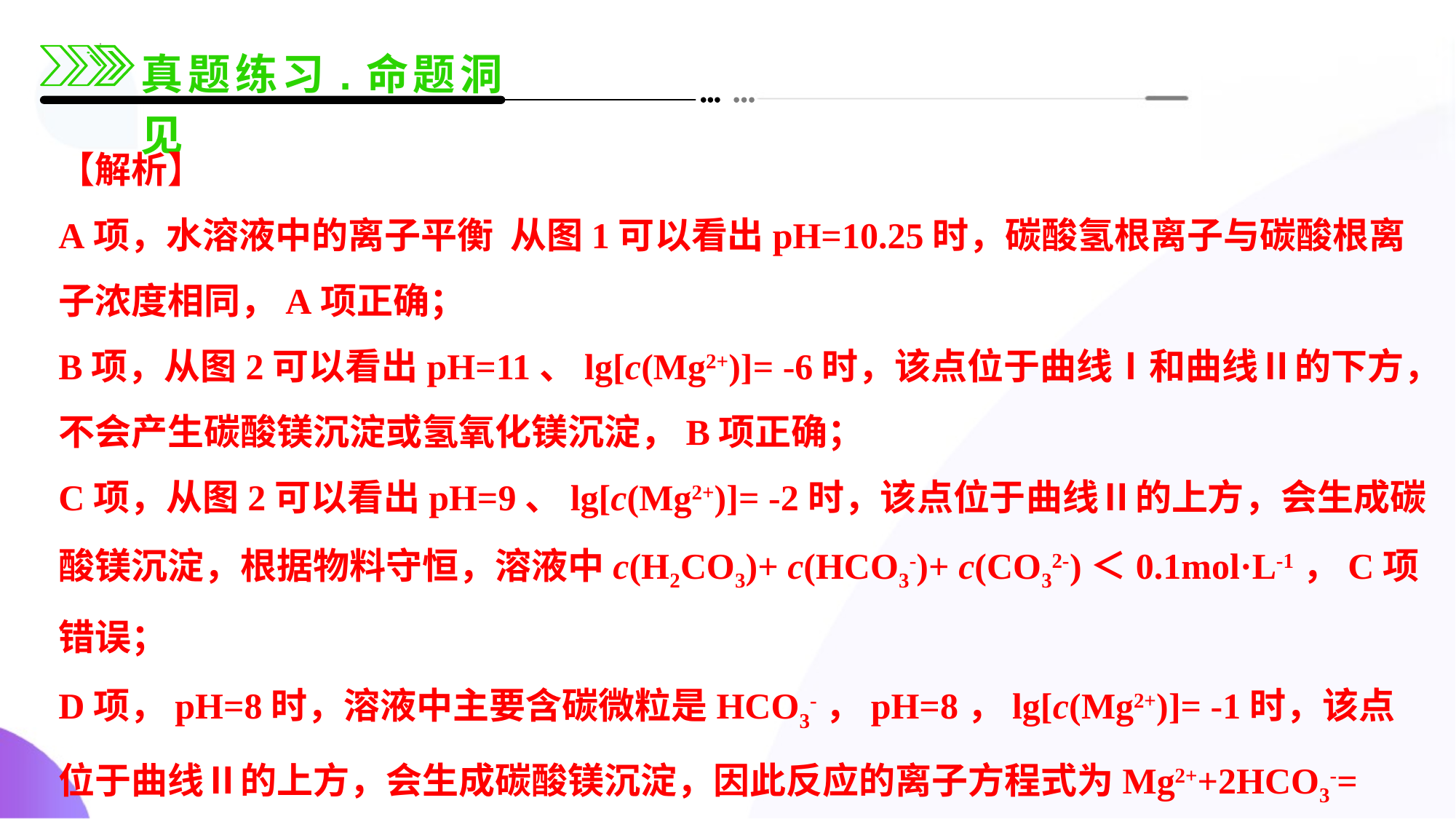

【解析】
A项，水溶液中的离子平衡  从图1可以看出pH=10.25时，碳酸氢根离子与碳酸根离子浓度相同，A项正确；
B项，从图2可以看出pH=11、lg[c(Mg2+)]= -6时，该点位于曲线Ⅰ和曲线Ⅱ的下方，不会产生碳酸镁沉淀或氢氧化镁沉淀，B项正确；
C项，从图2可以看出pH=9、lg[c(Mg2+)]= -2时，该点位于曲线Ⅱ的上方，会生成碳酸镁沉淀，根据物料守恒，溶液中c(H2CO3)+ c(HCO3-)+ c(CO32-)＜0.1mol·L-1，C项错误；
D项，pH=8时，溶液中主要含碳微粒是HCO3-，pH=8，lg[c(Mg2+)]= -1时，该点位于曲线Ⅱ的上方，会生成碳酸镁沉淀，因此反应的离子方程式为Mg2++2HCO3-= MgCO3↓+CO2↑+H2O，D项正确；故选C。